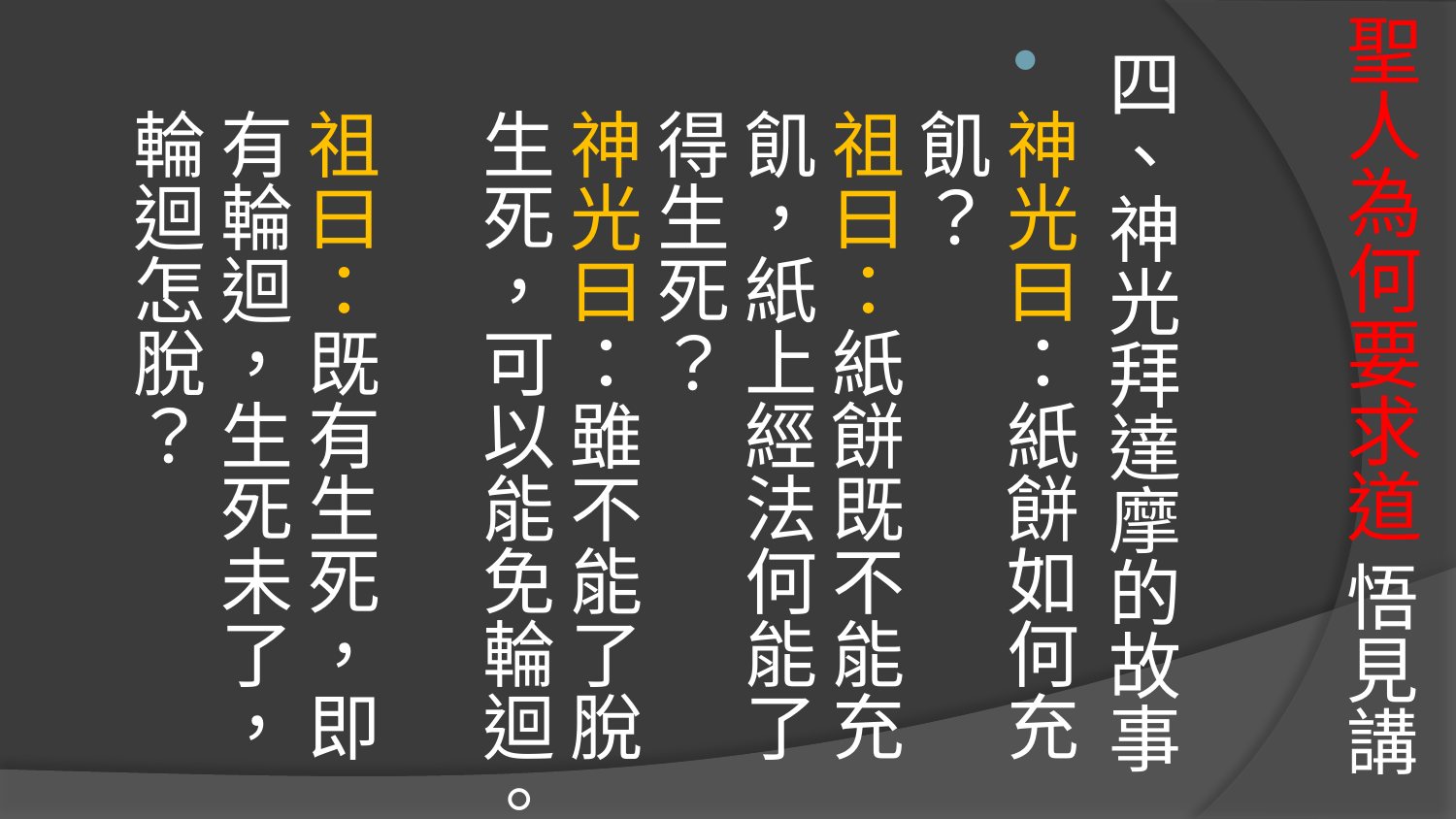

# 聖人為何要求道 悟見講
四、神光拜達摩的故事
神光曰：紙餅如何充飢？
祖曰：紙餅既不能充飢，紙上經法何能了得生死？
神光曰：雖不能了脫生死，可以能免輪迴。
祖曰：既有生死，即有輪迴，生死未了，輪迴怎脫？